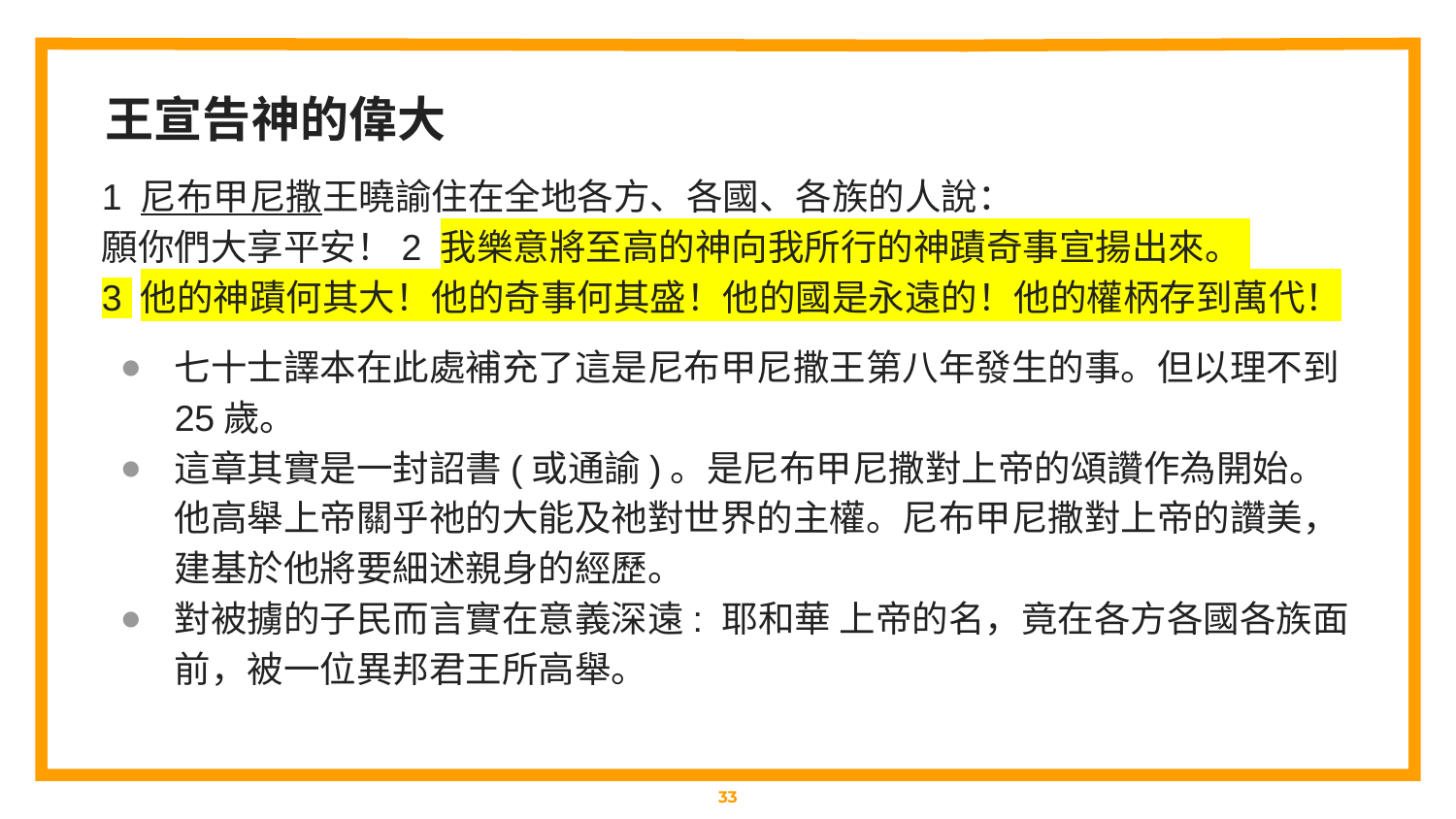

王宣告神的偉大
1 尼布甲尼撒王曉諭住在全地各方、各國、各族的人說：
願你們大享平安！2 我樂意將至高的神向我所行的神蹟奇事宣揚出來。
3 他的神蹟何其大！他的奇事何其盛！他的國是永遠的！他的權柄存到萬代！
七十士譯本在此處補充了這是尼布甲尼撒王第八年發生的事。但以理不到25歲。
這章其實是一封詔書(或通諭)。是尼布甲尼撒對上帝的頌讚作為開始。 他高舉上帝關乎祂的大能及祂對世界的主權。尼布甲尼撒對上帝的讚美，建基於他將要細述親身的經歷。
對被擄的子民而言實在意義深遠: 耶和華 上帝的名，竟在各方各國各族面前，被一位異邦君王所高舉。
33